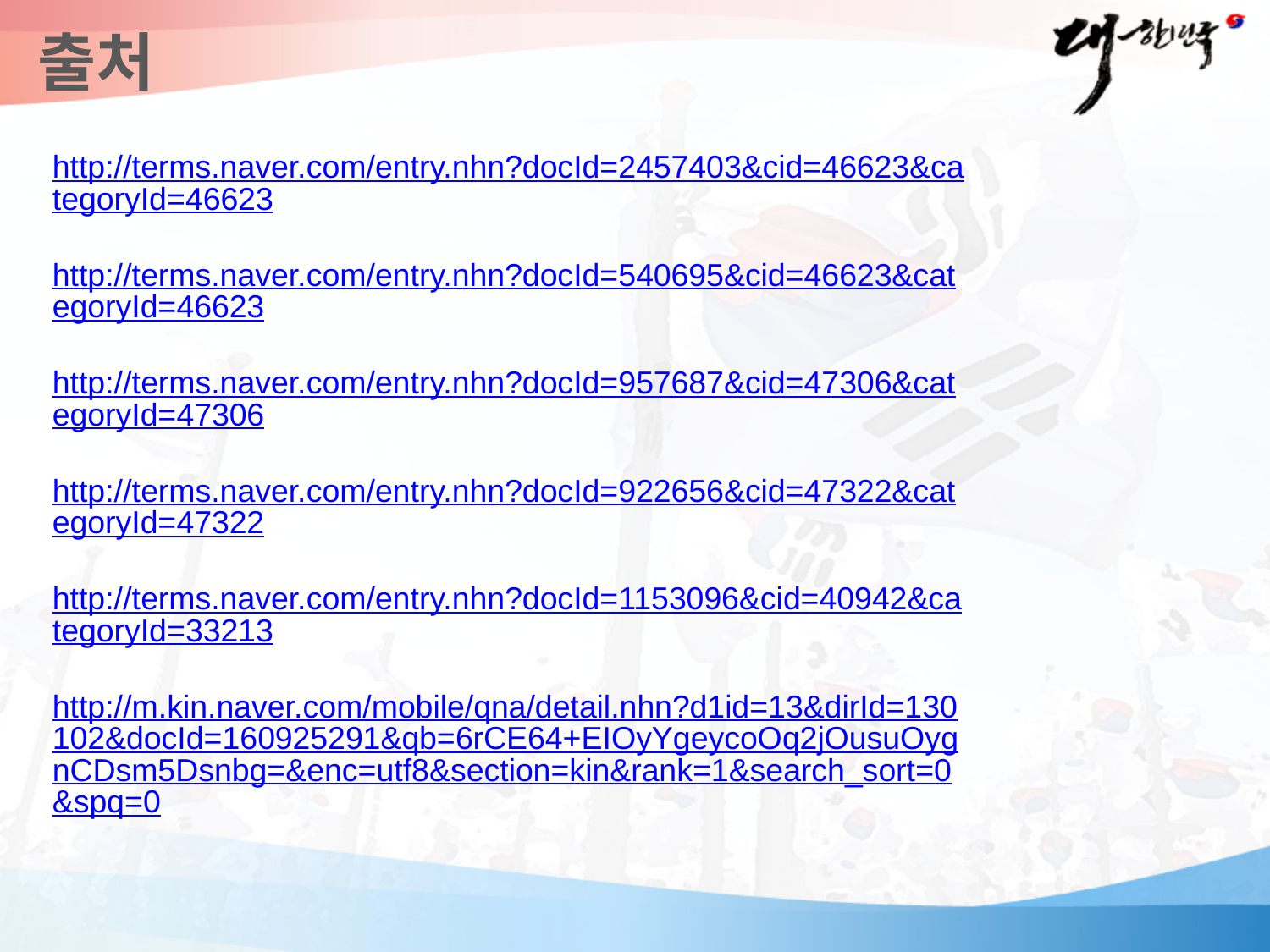

출처
http://terms.naver.com/entry.nhn?docId=2457403&cid=46623&categoryId=46623

http://terms.naver.com/entry.nhn?docId=540695&cid=46623&categoryId=46623

http://terms.naver.com/entry.nhn?docId=957687&cid=47306&categoryId=47306

http://terms.naver.com/entry.nhn?docId=922656&cid=47322&categoryId=47322

http://terms.naver.com/entry.nhn?docId=1153096&cid=40942&categoryId=33213

http://m.kin.naver.com/mobile/qna/detail.nhn?d1id=13&dirId=130102&docId=160925291&qb=6rCE64+EIOyYgeycoOq2jOusuOygnCDsm5Dsnbg=&enc=utf8&section=kin&rank=1&search_sort=0&spq=0